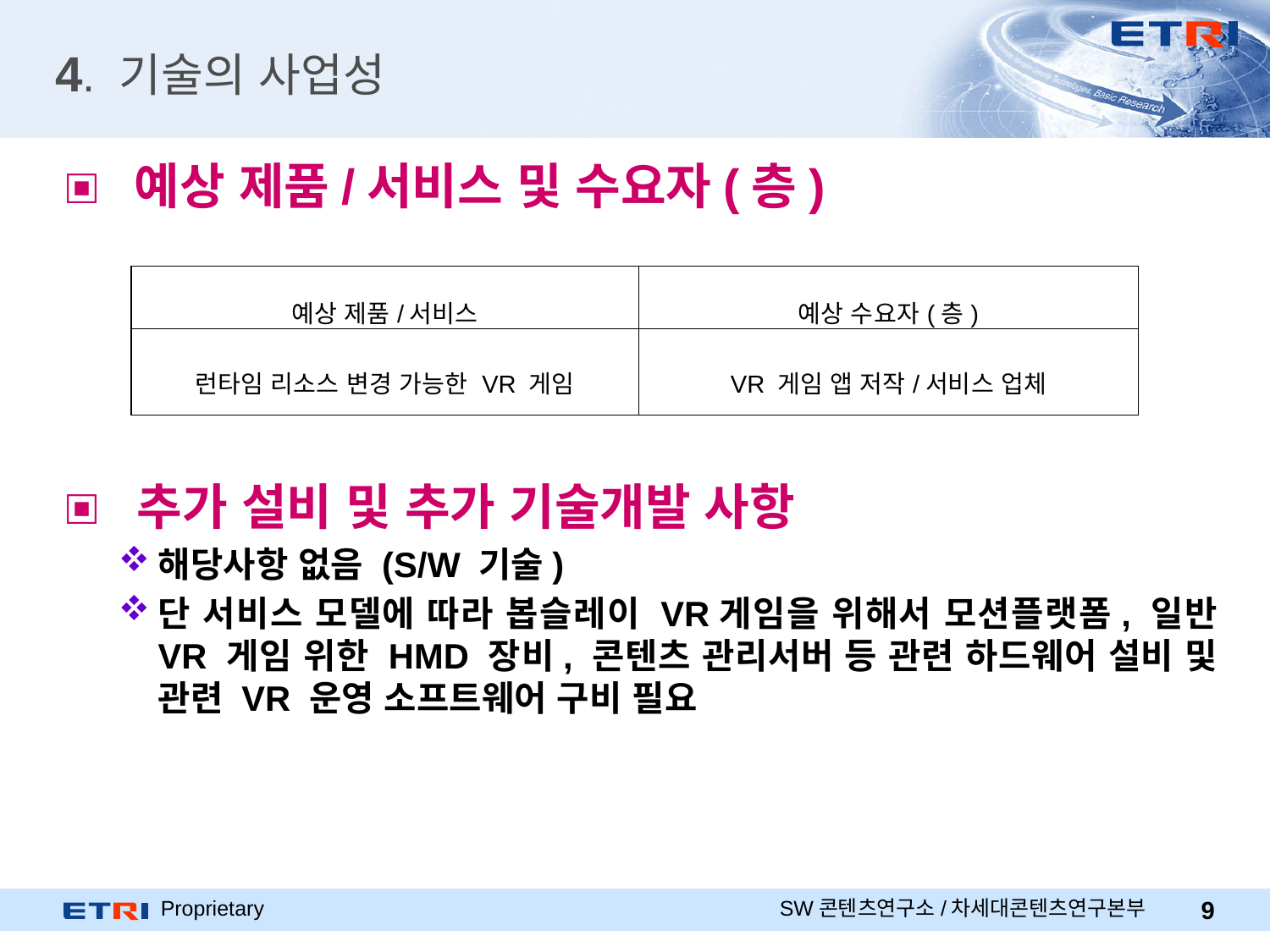

# 4. 기술의 사업성
 예상 제품/서비스 및 수요자(층)

 추가 설비 및 추가 기술개발 사항
해당사항 없음 (S/W 기술)
단 서비스 모델에 따라 봅슬레이 VR게임을 위해서 모션플랫폼, 일반 VR 게임 위한 HMD 장비, 콘텐츠 관리서버 등 관련 하드웨어 설비 및 관련 VR 운영 소프트웨어 구비 필요
| 예상 제품/서비스 | 예상 수요자(층) |
| --- | --- |
| 런타임 리소스 변경 가능한 VR 게임 | VR 게임 앱 저작/서비스 업체 |
SW콘텐츠연구소/차세대콘텐츠연구본부
9